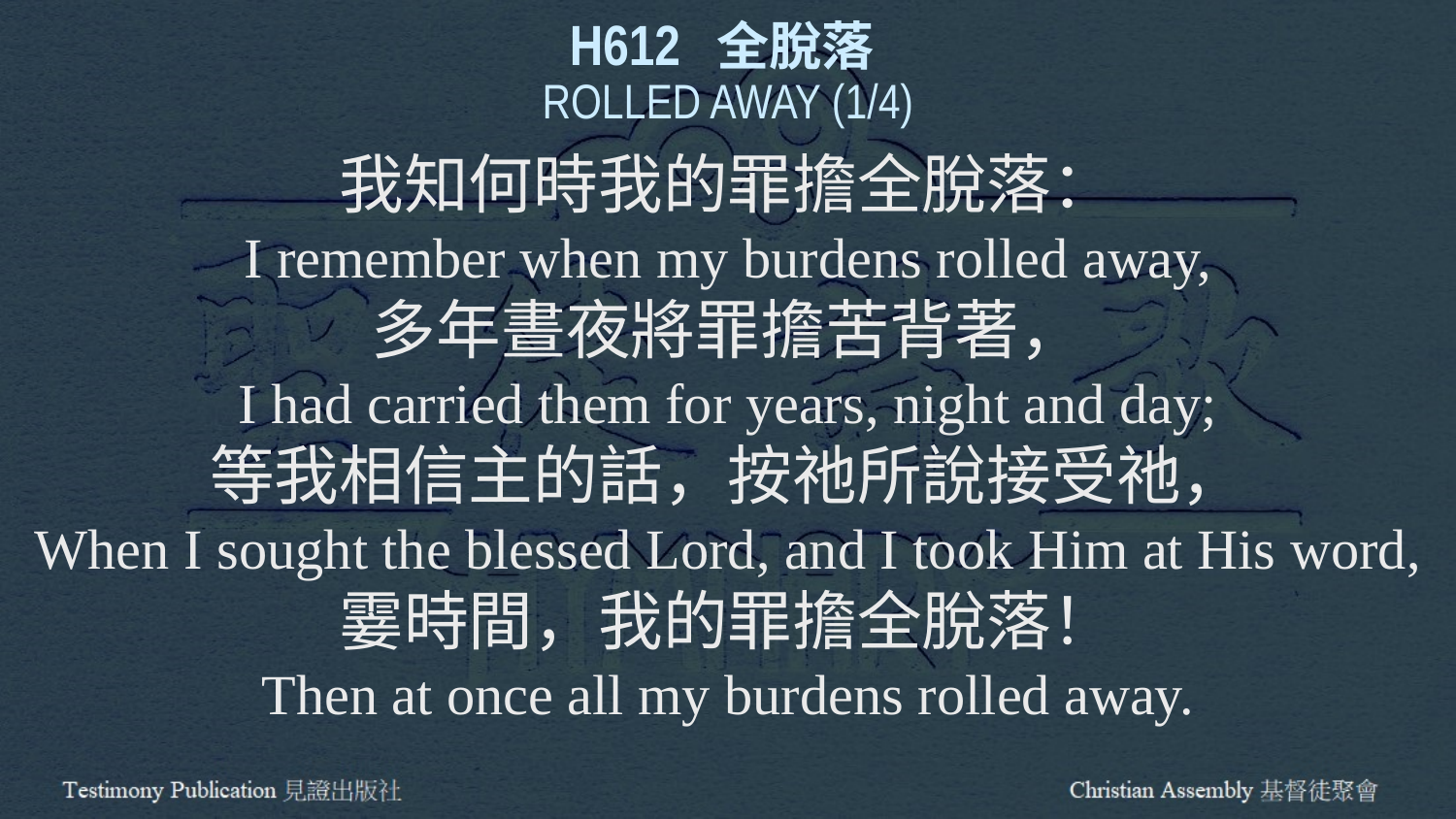

H612  全脫落
ROLLED AWAY (1/4)
我知何時我的罪擔全脫落：
I remember when my burdens rolled away,
多年晝夜將罪擔苦背著，
I had carried them for years, night and day;
等我相信主的話，按祂所說接受祂，
When I sought the blessed Lord, and I took Him at His word,
霎時間，我的罪擔全脫落！
Then at once all my burdens rolled away.